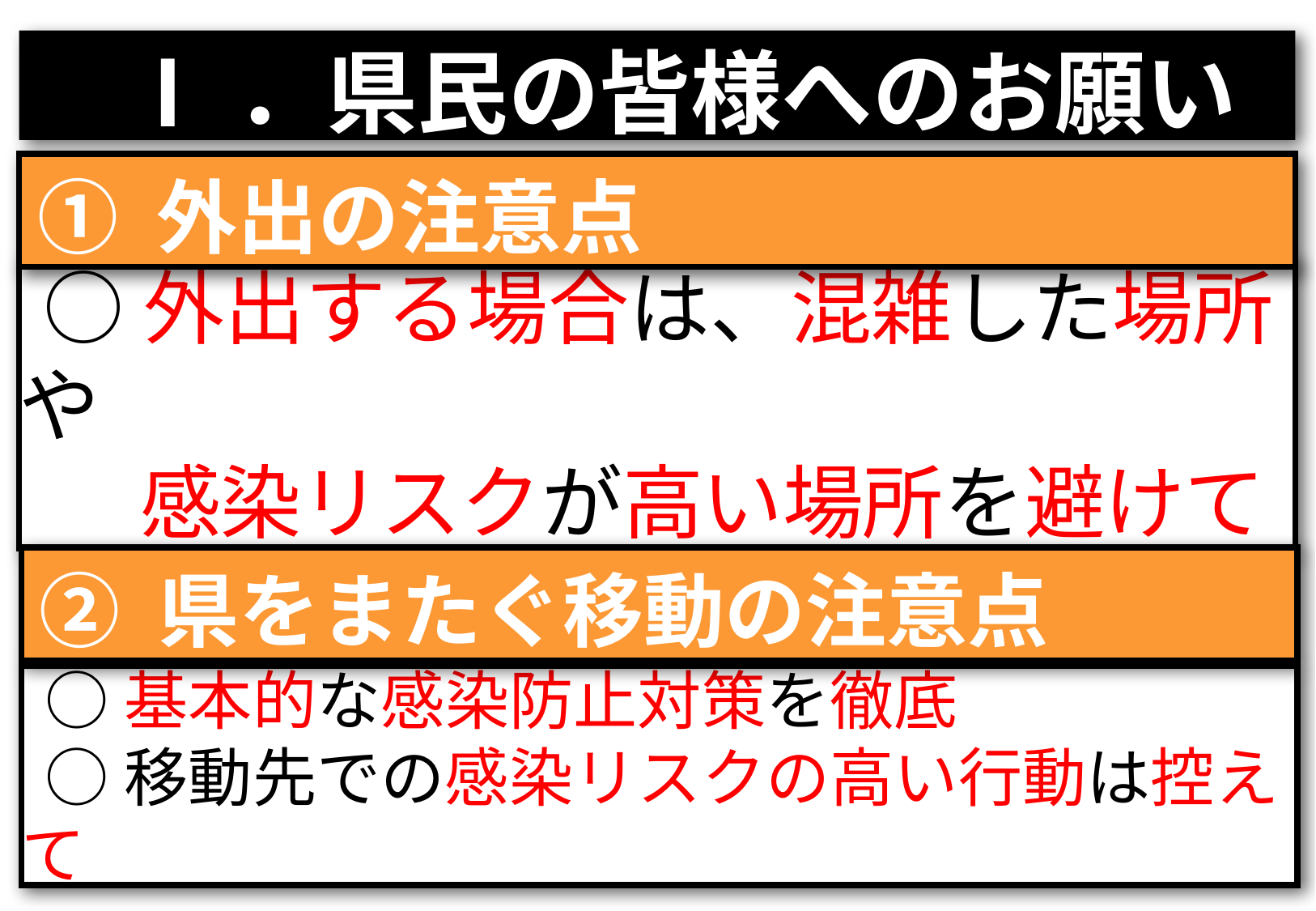

Ⅰ．県民の皆様へのお願い
 ① 外出の注意点
○外出する場合は、混雑した場所や
　 感染リスクが高い場所を避けて
 ② 県をまたぐ移動の注意点
○基本的な感染防止対策を徹底
○移動先での感染リスクの高い行動は控えて